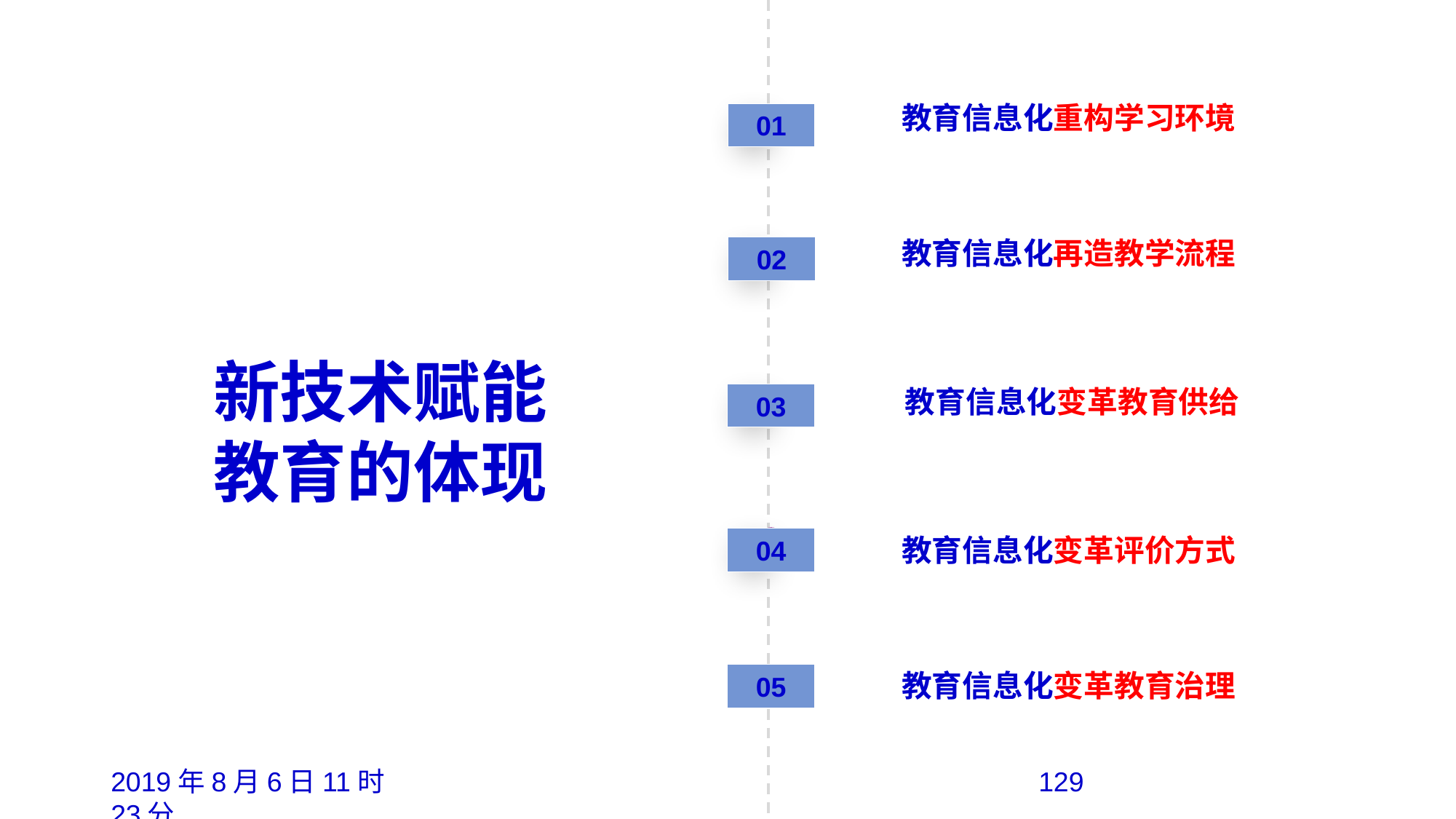

教育信息化重构学习环境
01

教育信息化再造教学流程

02
新技术赋能
教育的体现
教育信息化变革教育供给

03
教育信息化变革评价方式

04
教育信息化变革教育治理
05
2019年8月6日11时23分

129